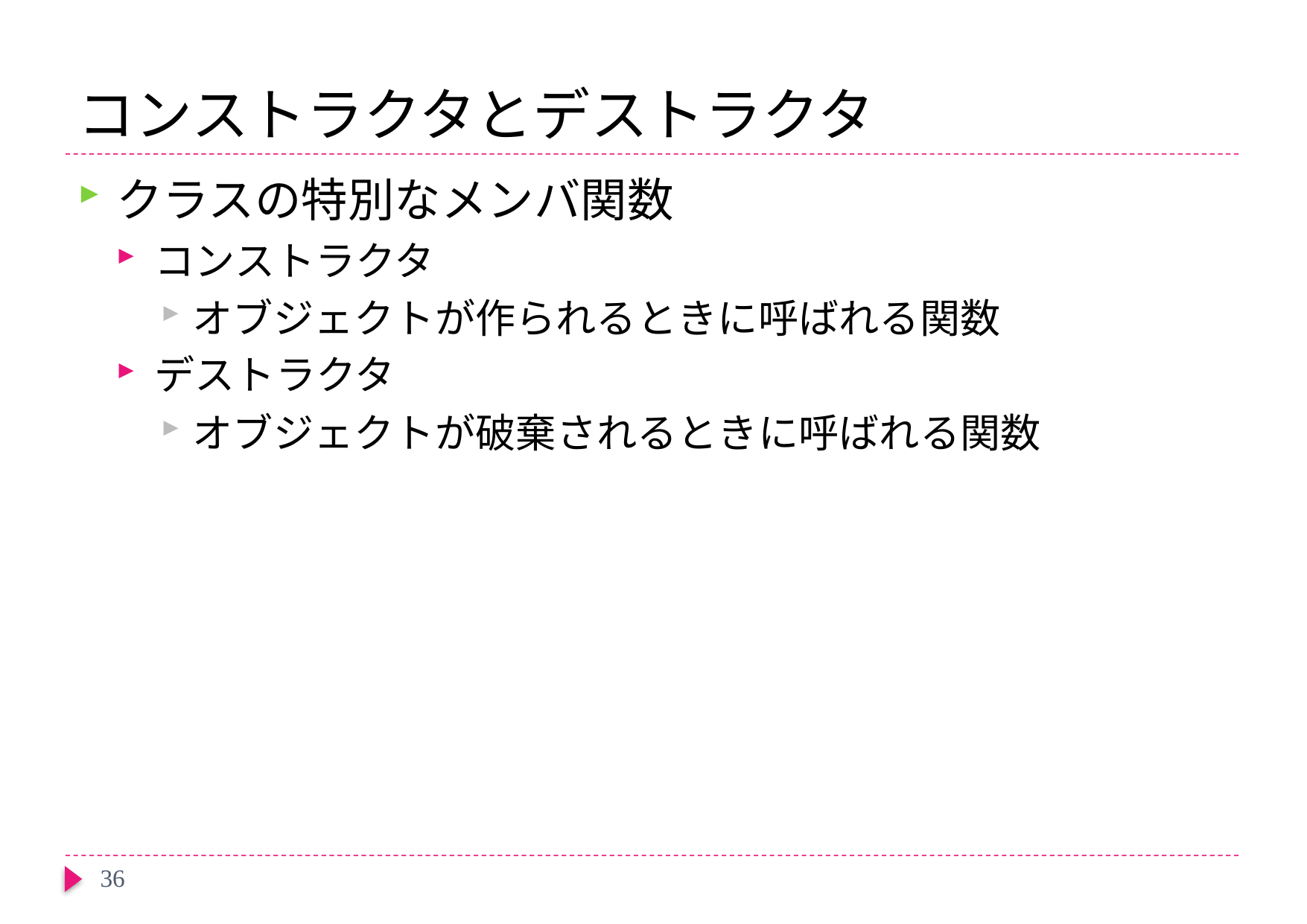

# コンストラクタとデストラクタ
クラスの特別なメンバ関数
コンストラクタ
オブジェクトが作られるときに呼ばれる関数
デストラクタ
オブジェクトが破棄されるときに呼ばれる関数
36